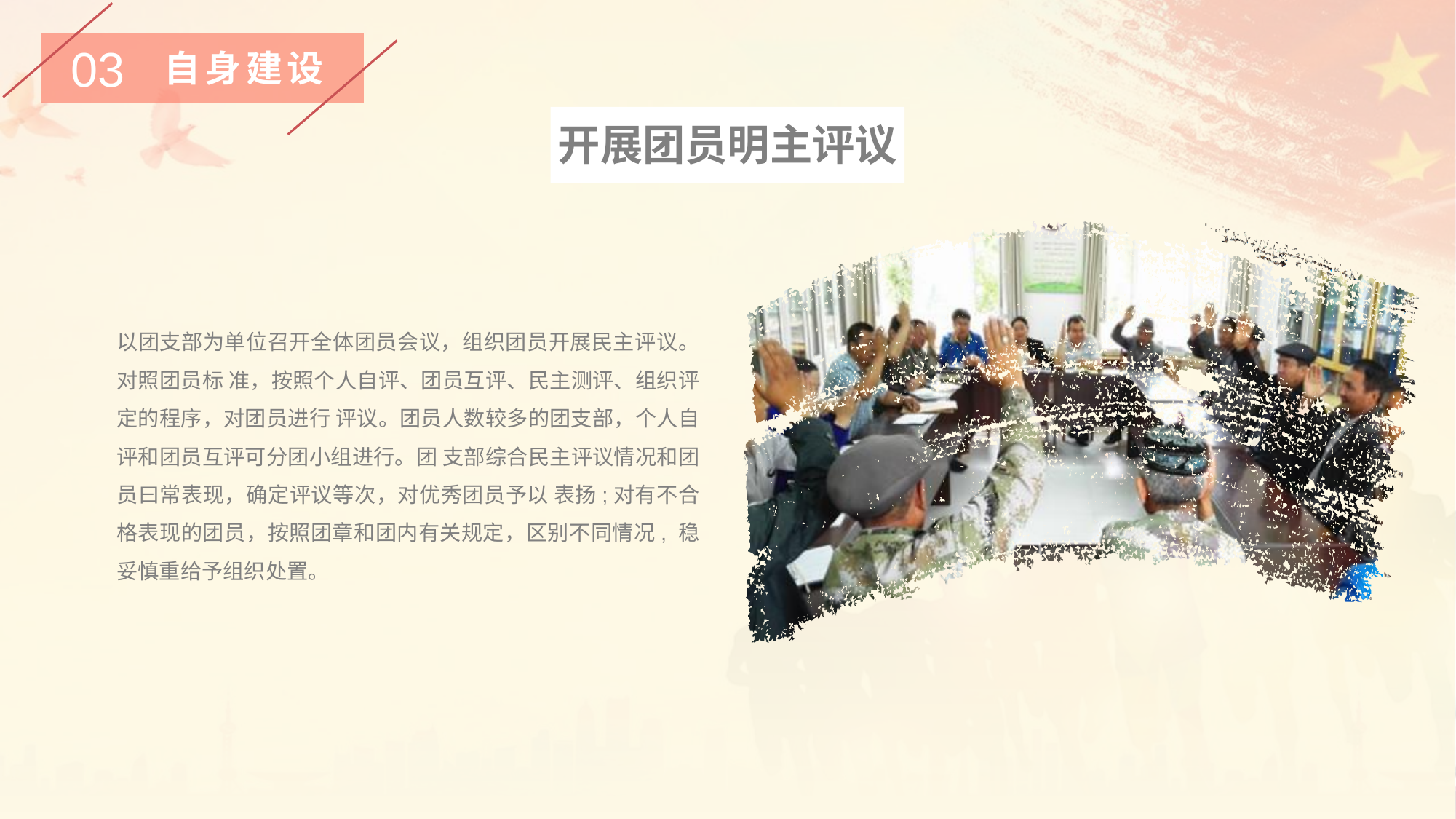

03
自身建设

开展团员明主评议

以团支部为单位召开全体团员会议，组织团员开展民主评议。对照团员标 准，按照个人自评、团员互评、民主测评、组织评定的程序，对团员进行 评议。团员人数较多的团支部，个人自评和团员互评可分团小组进行。团 支部综合民主评议情况和团员曰常表现，确定评议等次，对优秀团员予以 表扬;对有不合格表现的团员，按照团章和团内有关规定，区别不同情况, 稳妥慎重给予组织处置。